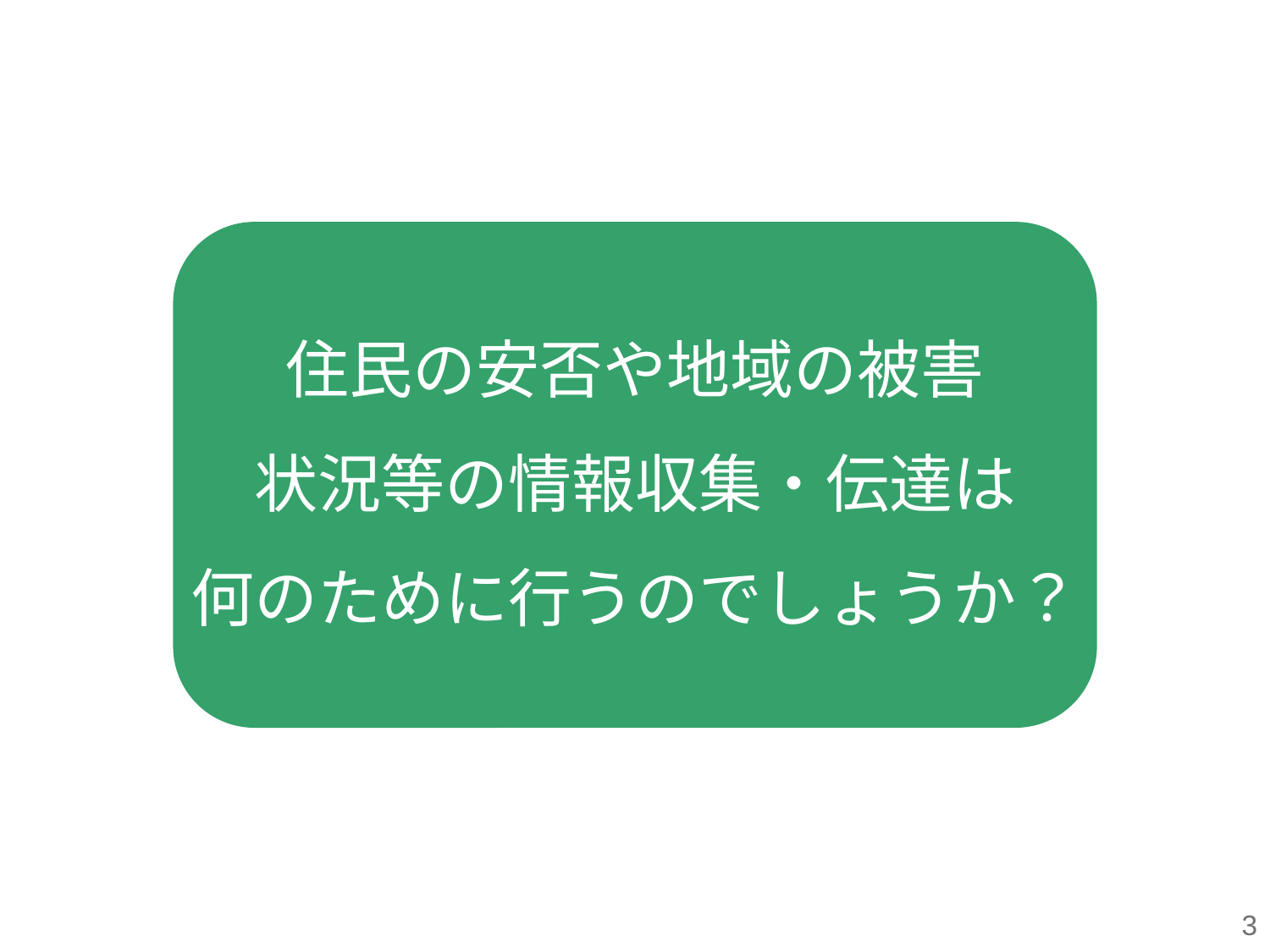

住民の安否や地域の被害
状況等の情報収集・伝達は
何のために行うのでしょうか？
3